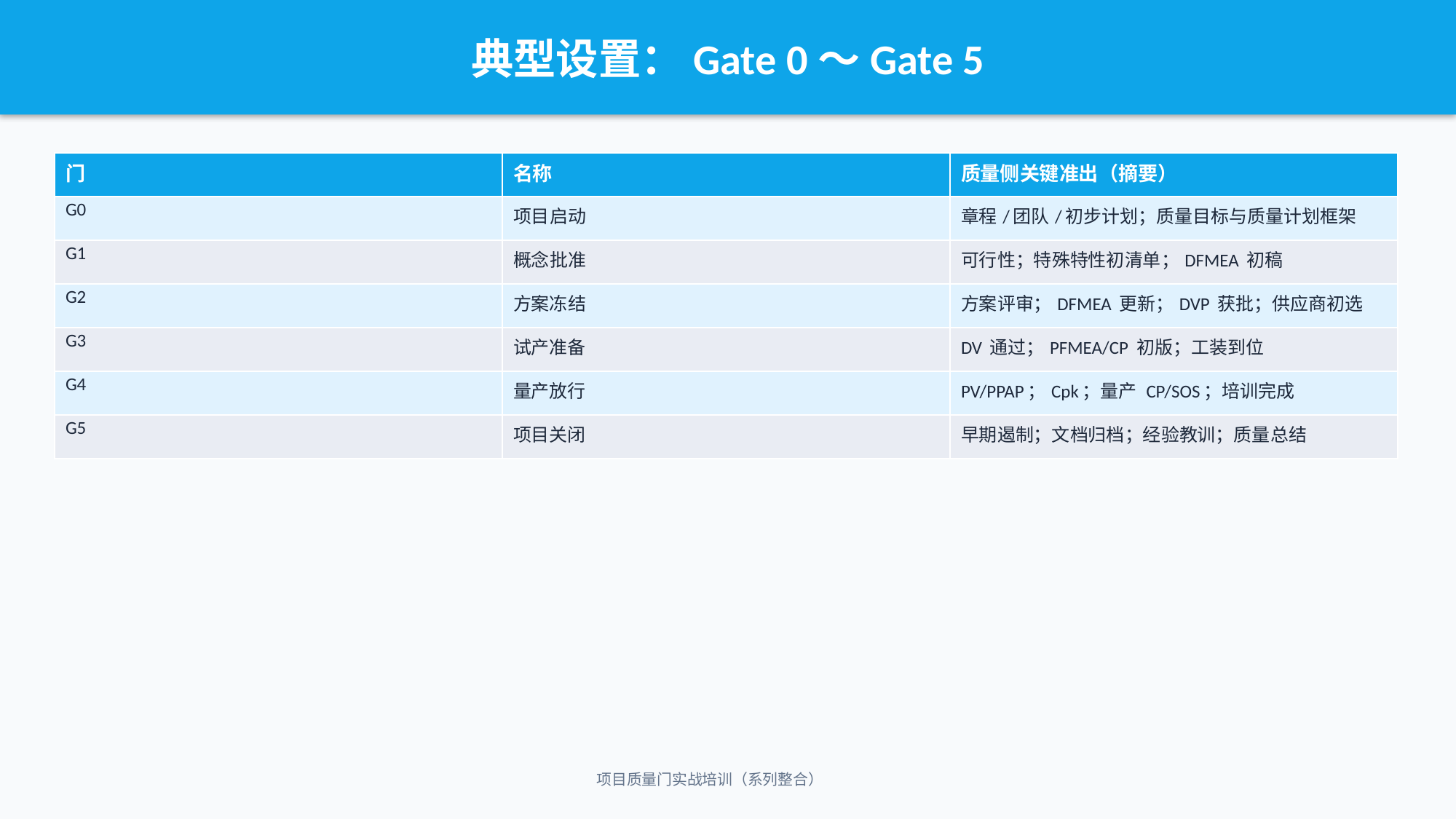

典型设置：Gate 0～Gate 5
| 门 | 名称 | 质量侧关键准出（摘要） |
| --- | --- | --- |
| G0 | 项目启动 | 章程/团队/初步计划；质量目标与质量计划框架 |
| G1 | 概念批准 | 可行性；特殊特性初清单；DFMEA 初稿 |
| G2 | 方案冻结 | 方案评审；DFMEA 更新；DVP 获批；供应商初选 |
| G3 | 试产准备 | DV 通过；PFMEA/CP 初版；工装到位 |
| G4 | 量产放行 | PV/PPAP；Cpk；量产 CP/SOS；培训完成 |
| G5 | 项目关闭 | 早期遏制；文档归档；经验教训；质量总结 |
项目质量门实战培训（系列整合）